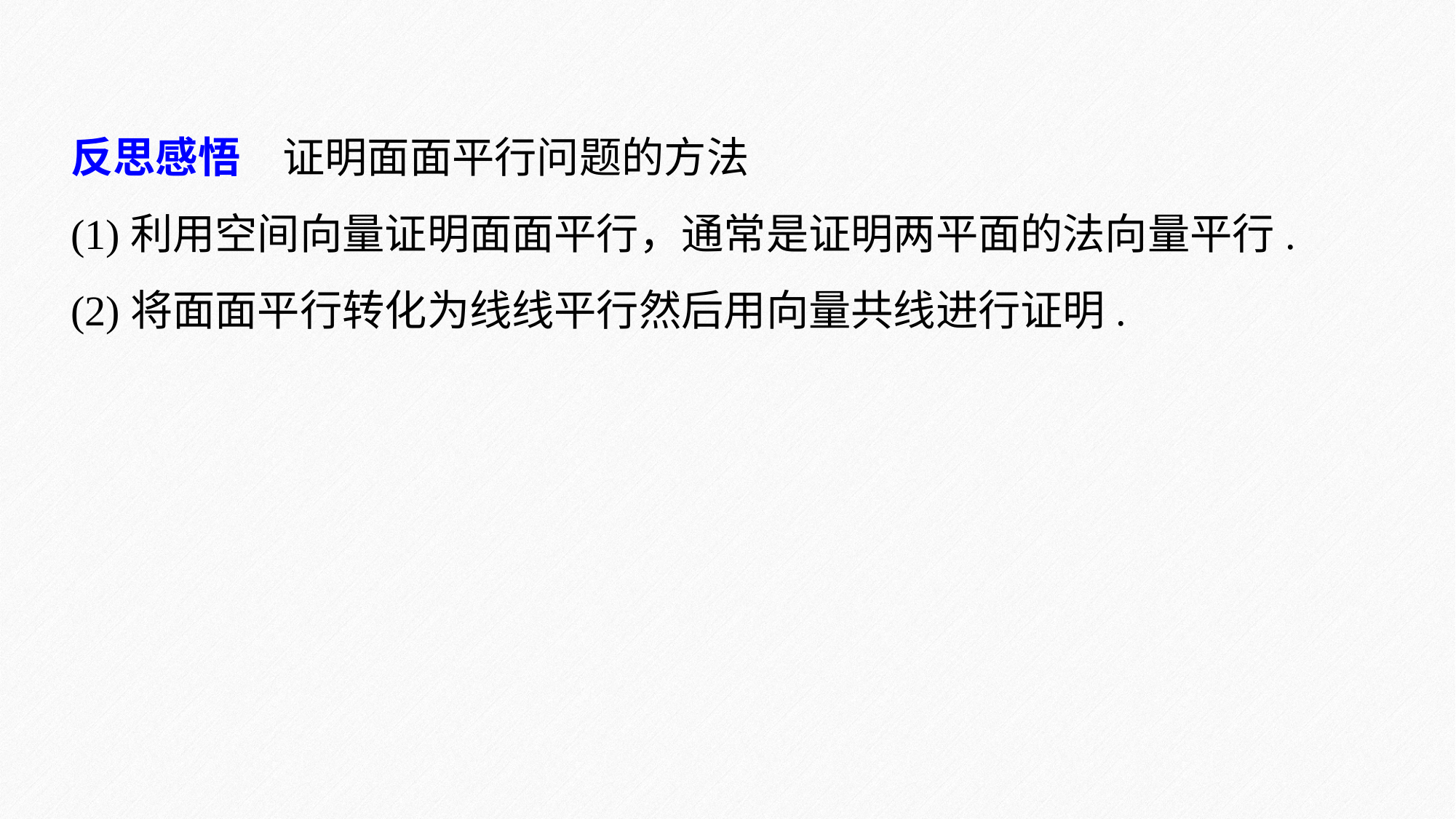

反思感悟　证明面面平行问题的方法
(1)利用空间向量证明面面平行，通常是证明两平面的法向量平行.
(2)将面面平行转化为线线平行然后用向量共线进行证明.